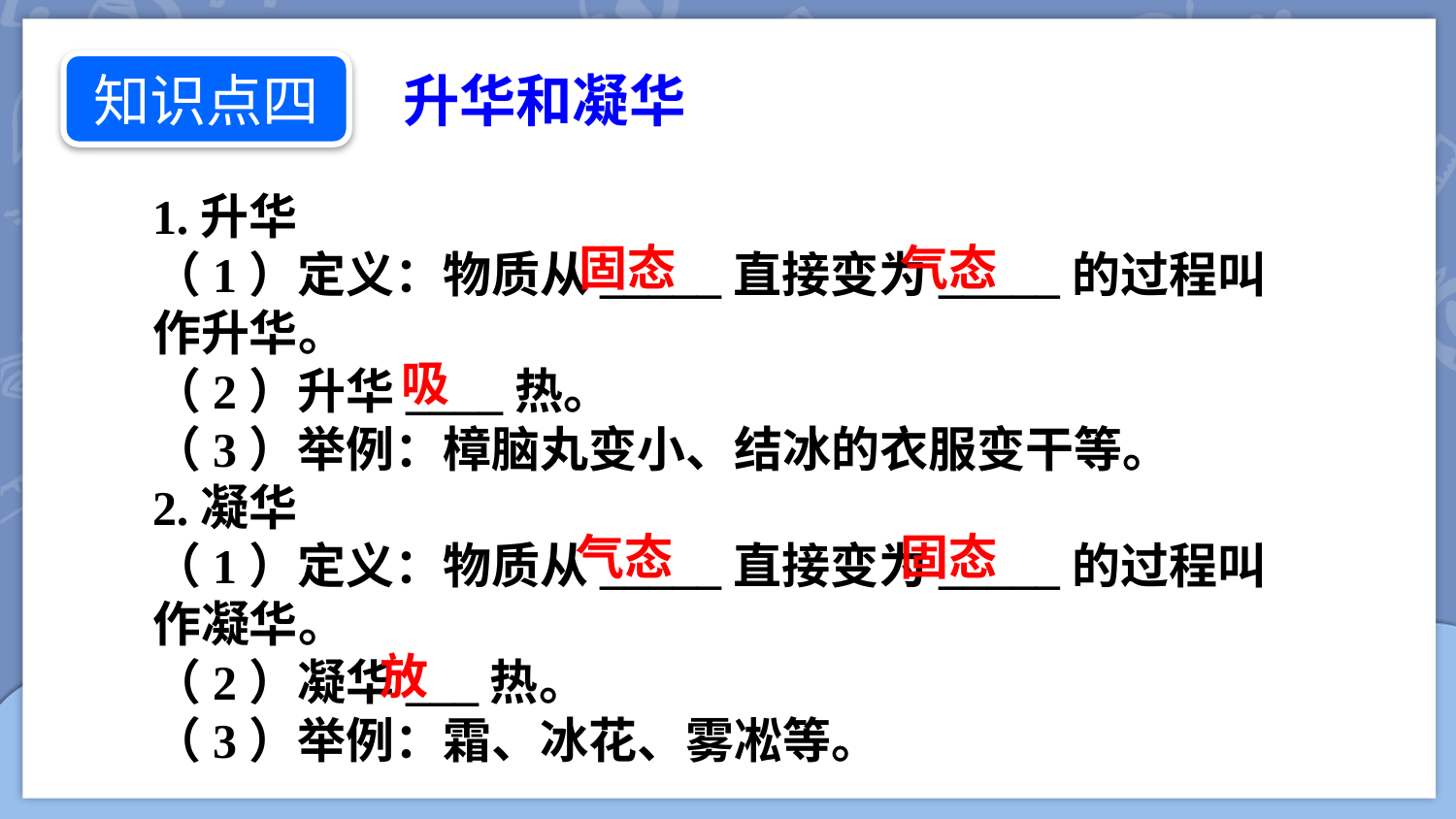

知识点四
升华和凝华
1.升华
（1）定义：物质从_____直接变为_____的过程叫作升华。
（2）升华____热。
（3）举例：樟脑丸变小、结冰的衣服变干等。
2.凝华
（1）定义：物质从_____直接变为_____的过程叫作凝华。
（2）凝华___热。
（3）举例：霜、冰花、雾凇等。
固态
气态
吸
气态
固态
放